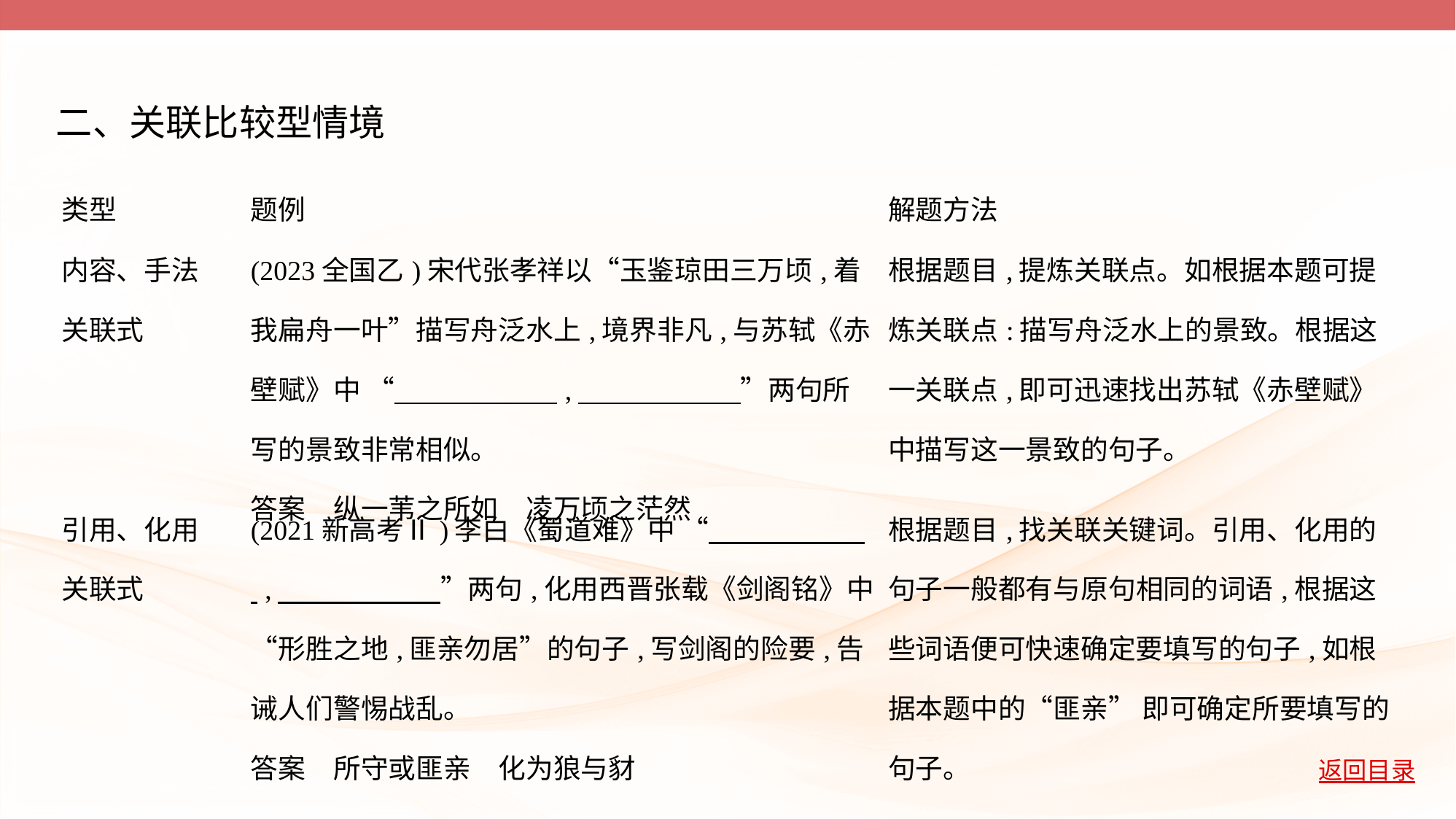

二、关联比较型情境
| 类型 | 题例 | 解题方法 |
| --- | --- | --- |
| 内容、手法 关联式 | (2023全国乙)宋代张孝祥以“玉鉴琼田三万顷,着我扁舟一叶”描写舟泛水上,境界非凡,与苏轼《赤壁赋》中 “　　　　　    ,　　　　　    ”两句所写的景致非常相似。 答案　纵一苇之所如　凌万顷之茫然 | 根据题目,提炼关联点。如根据本题可提炼关联点:描写舟泛水上的景致。根据这一关联点,即可迅速找出苏轼《赤壁赋》中描写这一景致的句子。 |
| 引用、化用 关联式 | (2021新高考Ⅱ)李白《蜀道难》中 “　　　　　    ,　　　　　    ”两句,化用西晋张载《剑阁铭》中“形胜之地,匪亲勿居”的句子,写剑阁的险要,告诫人们警惕战乱。 答案　所守或匪亲　化为狼与豺 | 根据题目,找关联关键词。引用、化用的句子一般都有与原句相同的词语,根据这些词语便可快速确定要填写的句子,如根据本题中的“匪亲” 即可确定所要填写的句子。 |